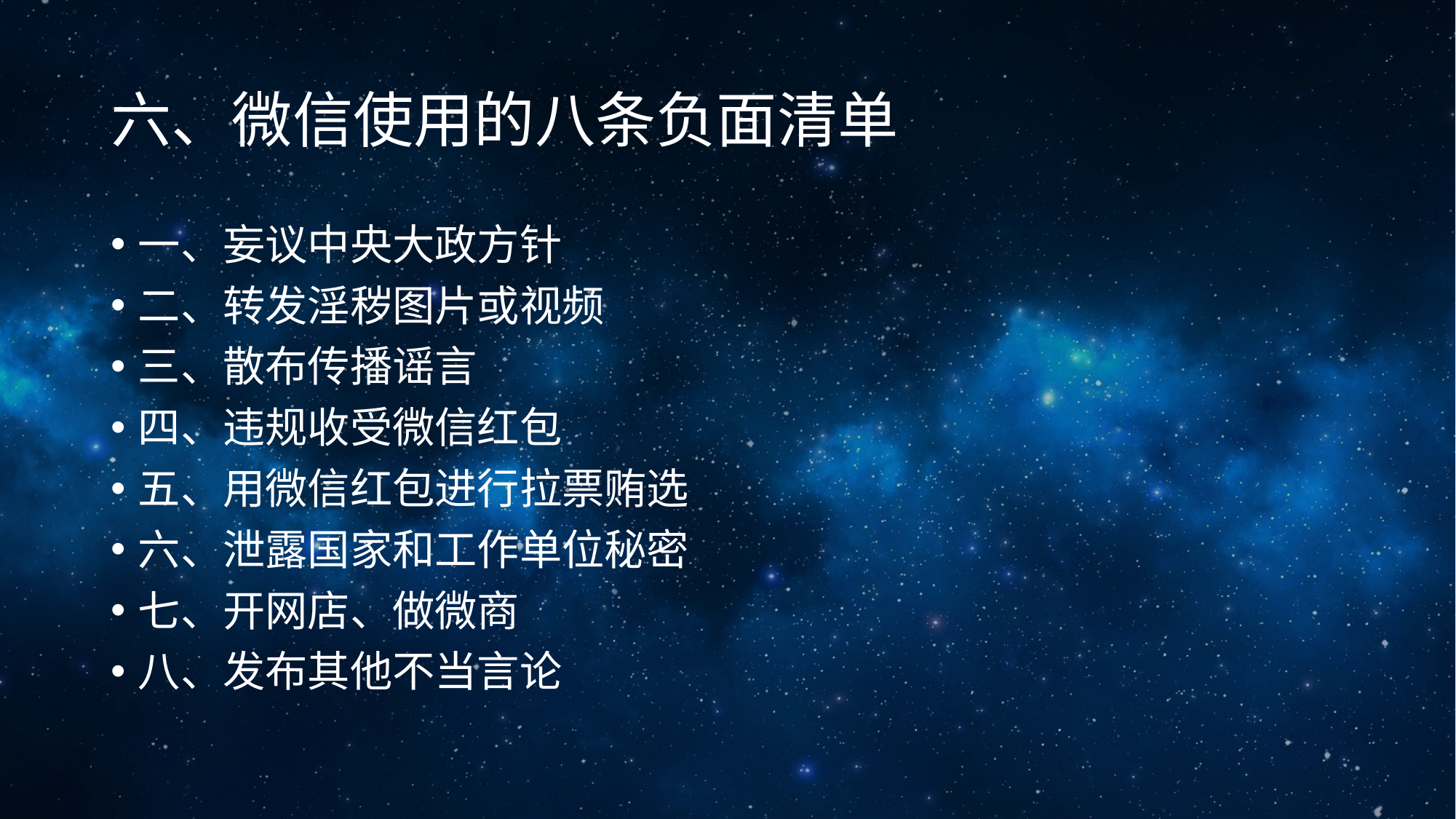

# 六、微信使用的八条负面清单
一、妄议中央大政方针
二、转发淫秽图片或视频
三、散布传播谣言
四、违规收受微信红包
五、用微信红包进行拉票贿选
六、泄露国家和工作单位秘密
七、开网店、做微商
八、发布其他不当言论